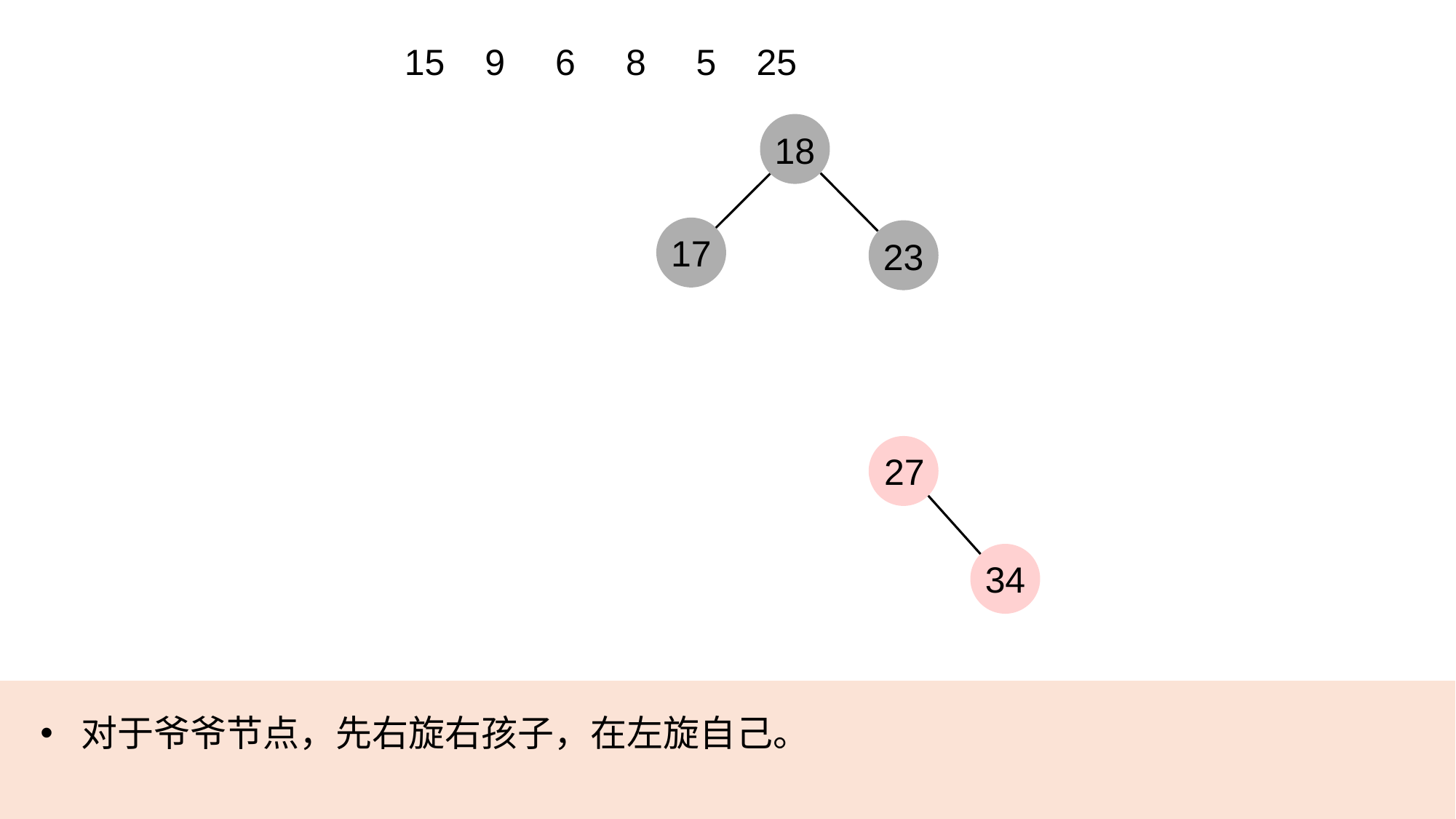

15
9
6
8
5
25

18

17
23

27

34

对于爷爷节点，先右旋右孩子，在左旋自己。